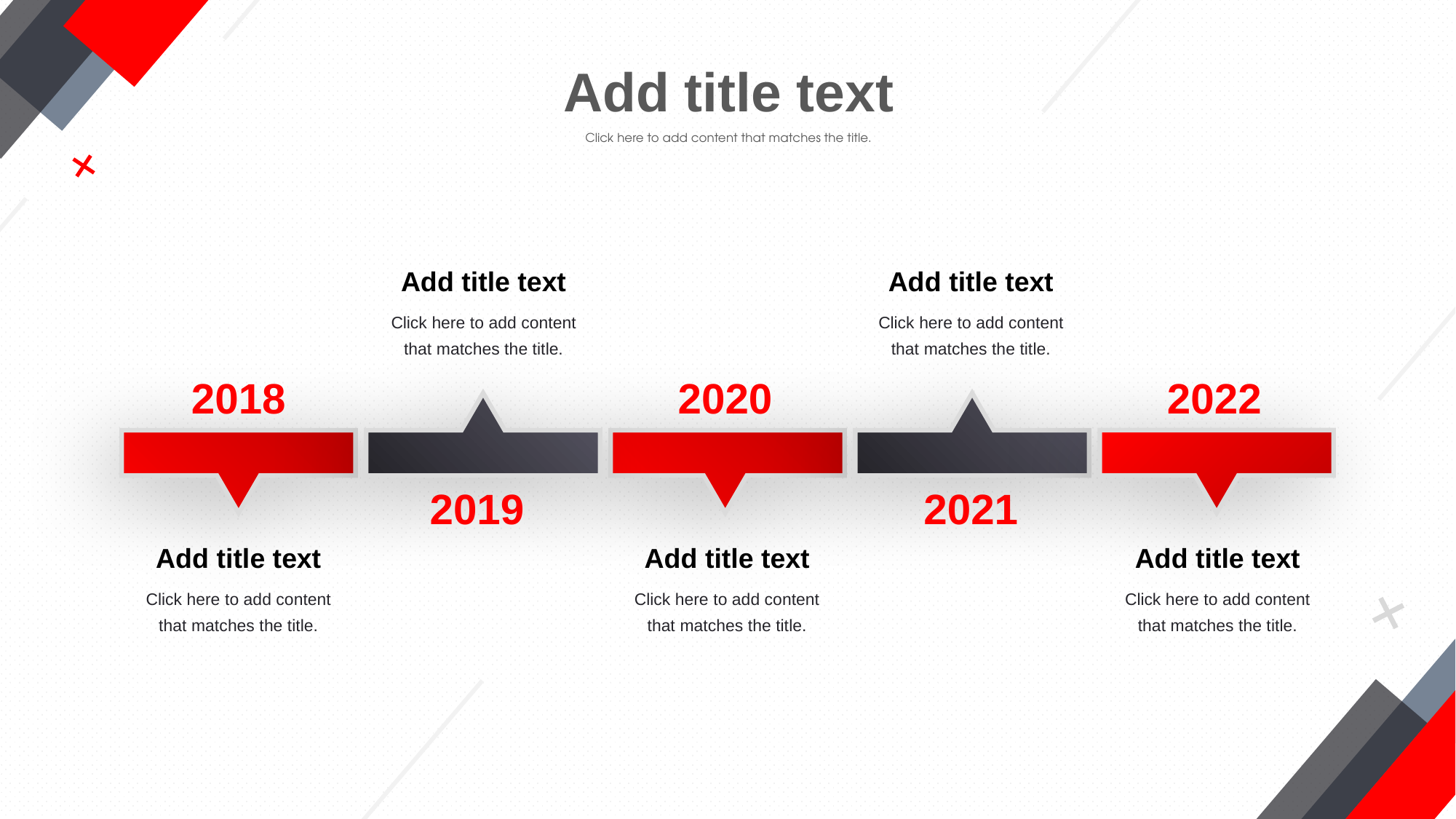

Add title text
Click here to add content that matches the title.
Add title text
Click here to add content that matches the title.
Add title text
Click here to add content that matches the title.
2018
2020
2022

2019
2021
Add title text
Click here to add content that matches the title.
Add title text
Click here to add content that matches the title.
Add title text
Click here to add content that matches the title.
PPT下载 http://www.1ppt.com/xiazai/